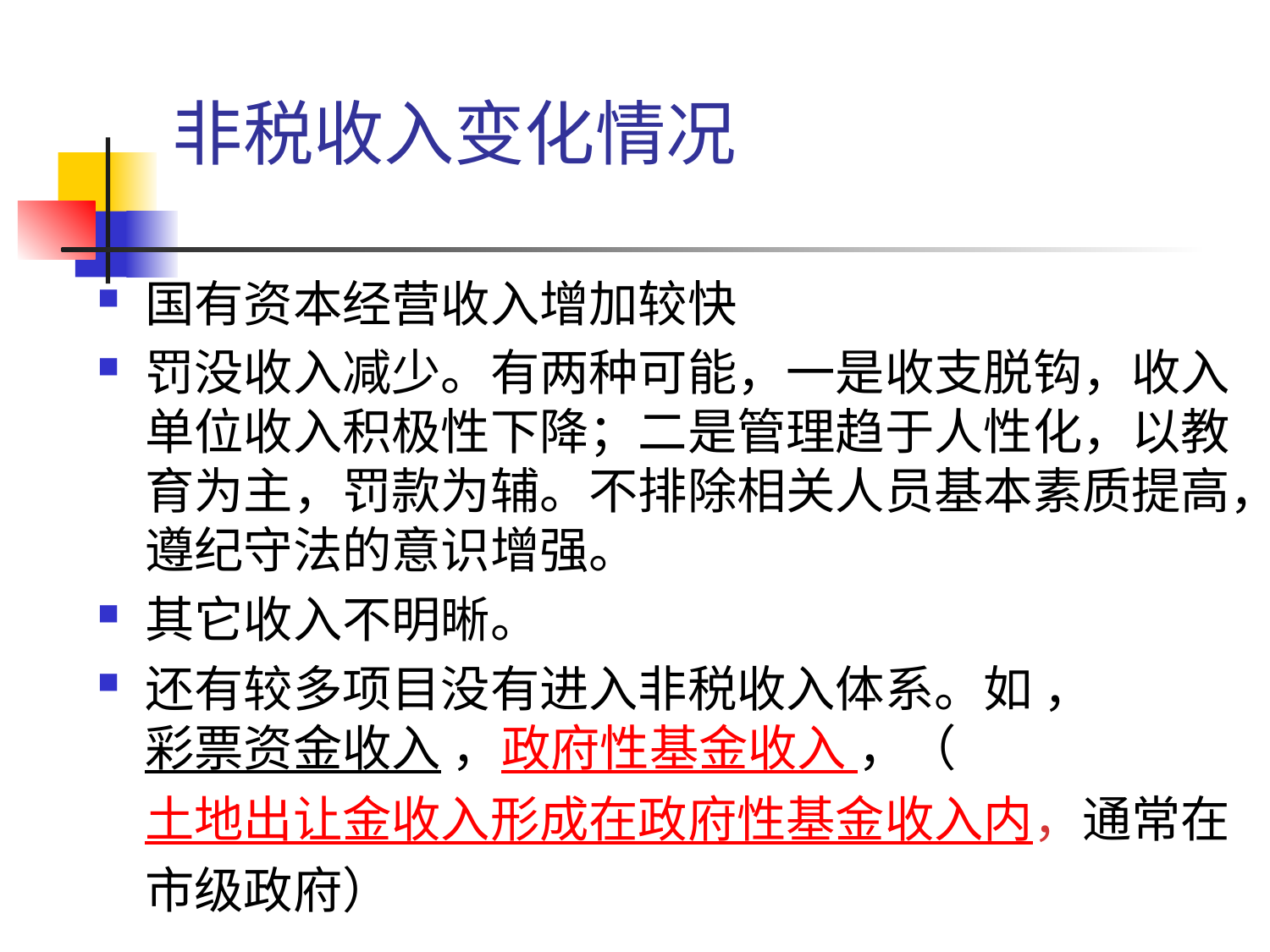

非税收入变化情况
国有资本经营收入增加较快
罚没收入减少。有两种可能，一是收支脱钩，收入单位收入积极性下降；二是管理趋于人性化，以教育为主，罚款为辅。不排除相关人员基本素质提高，遵纪守法的意识增强。
其它收入不明晰。
还有较多项目没有进入非税收入体系。如 ，彩票资金收入 ，政府性基金收入 ，（土地出让金收入形成在政府性基金收入内，通常在市级政府）